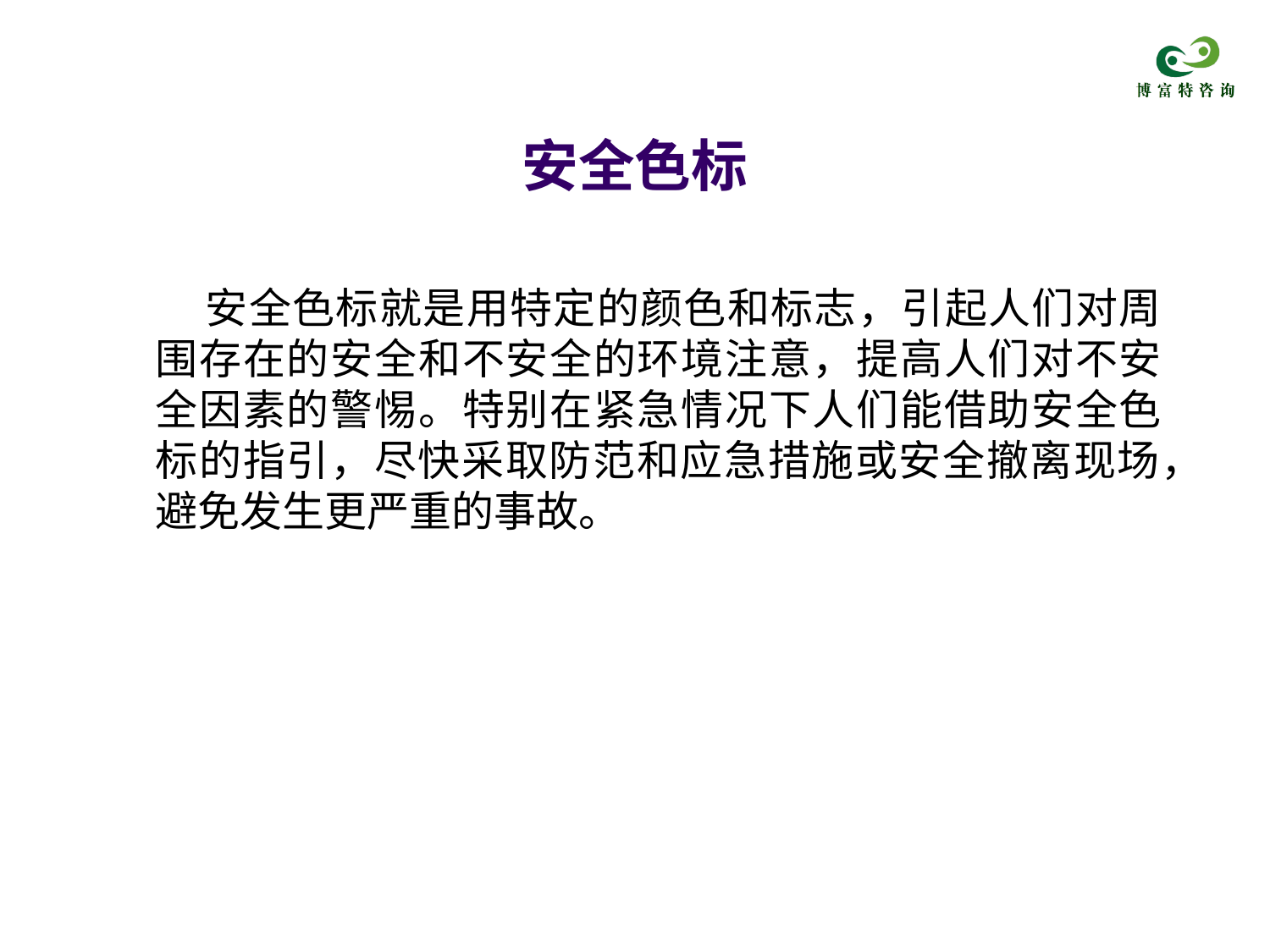

# 安全色标
        安全色标就是用特定的颜色和标志，引起人们对周围存在的安全和不安全的环境注意，提高人们对不安全因素的警惕。特别在紧急情况下人们能借助安全色标的指引，尽快采取防范和应急措施或安全撤离现场，避免发生更严重的事故。